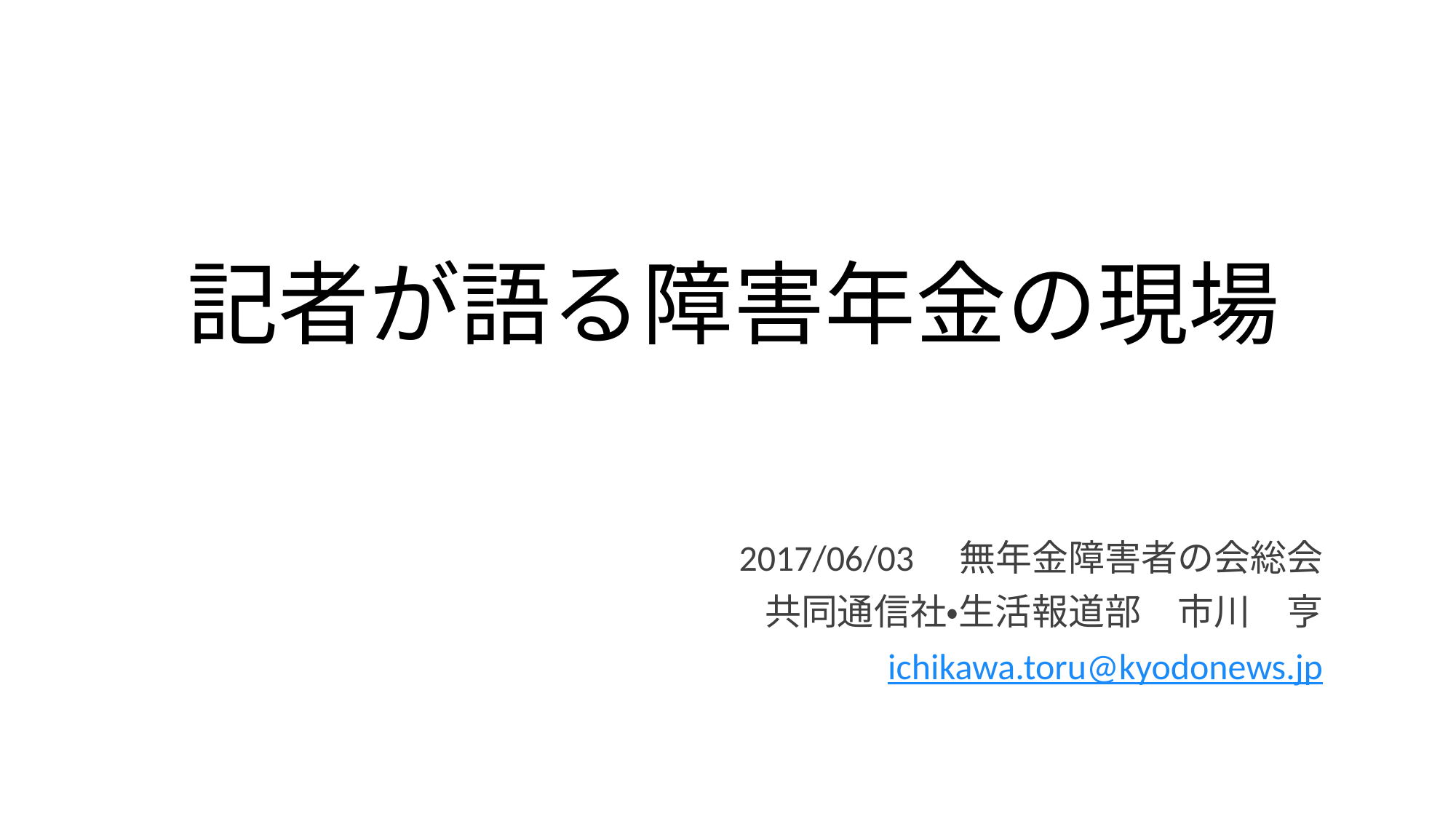

# 記者が語る障害年金の現場
				2017/06/03　無年金障害者の会総会
					共同通信社・生活報道部　市川　亨
ichikawa.toru@kyodonews.jp